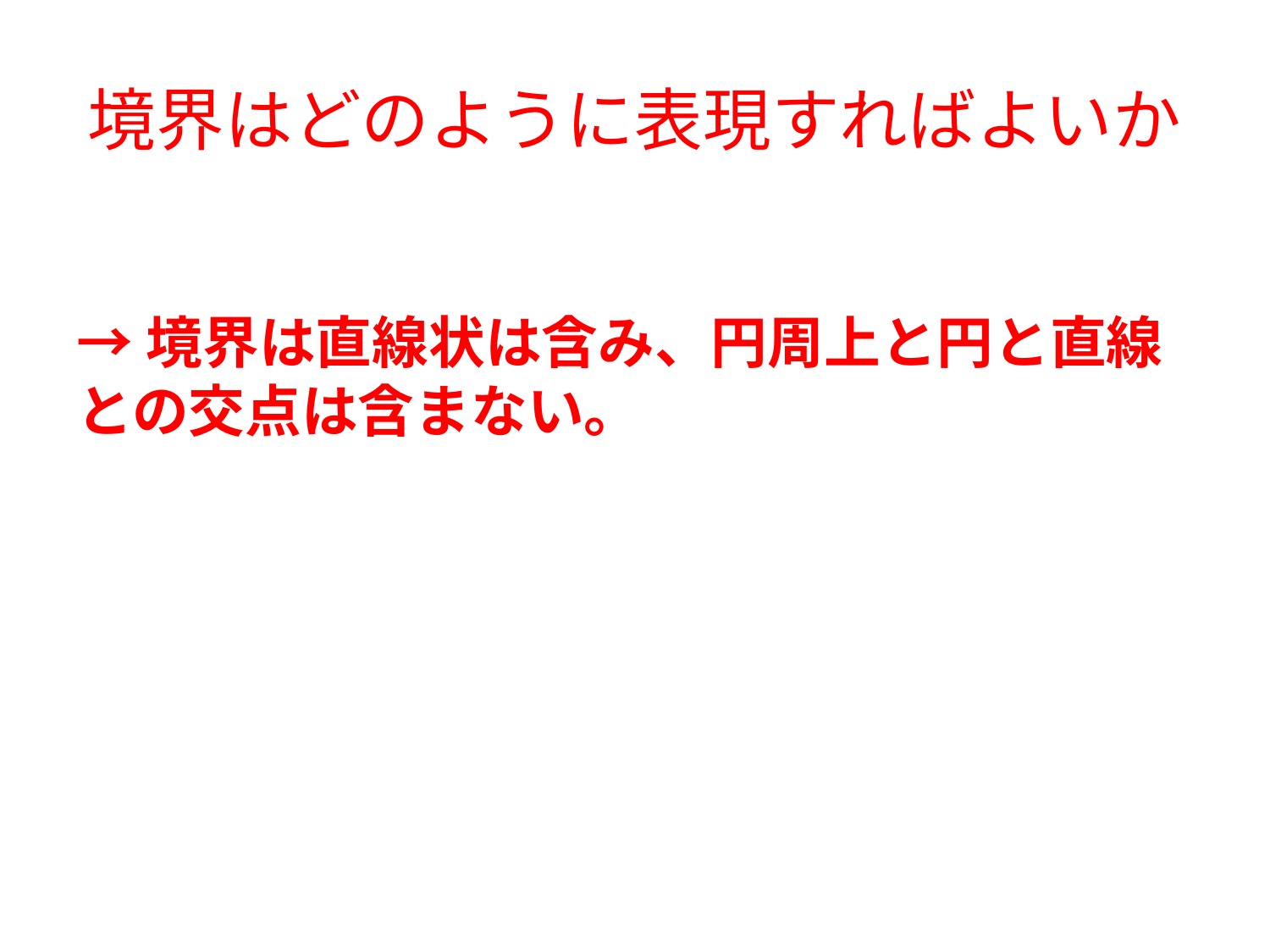

# 境界はどのように表現すればよいか

→境界は直線状は含み、円周上と円と直線との交点は含まない。